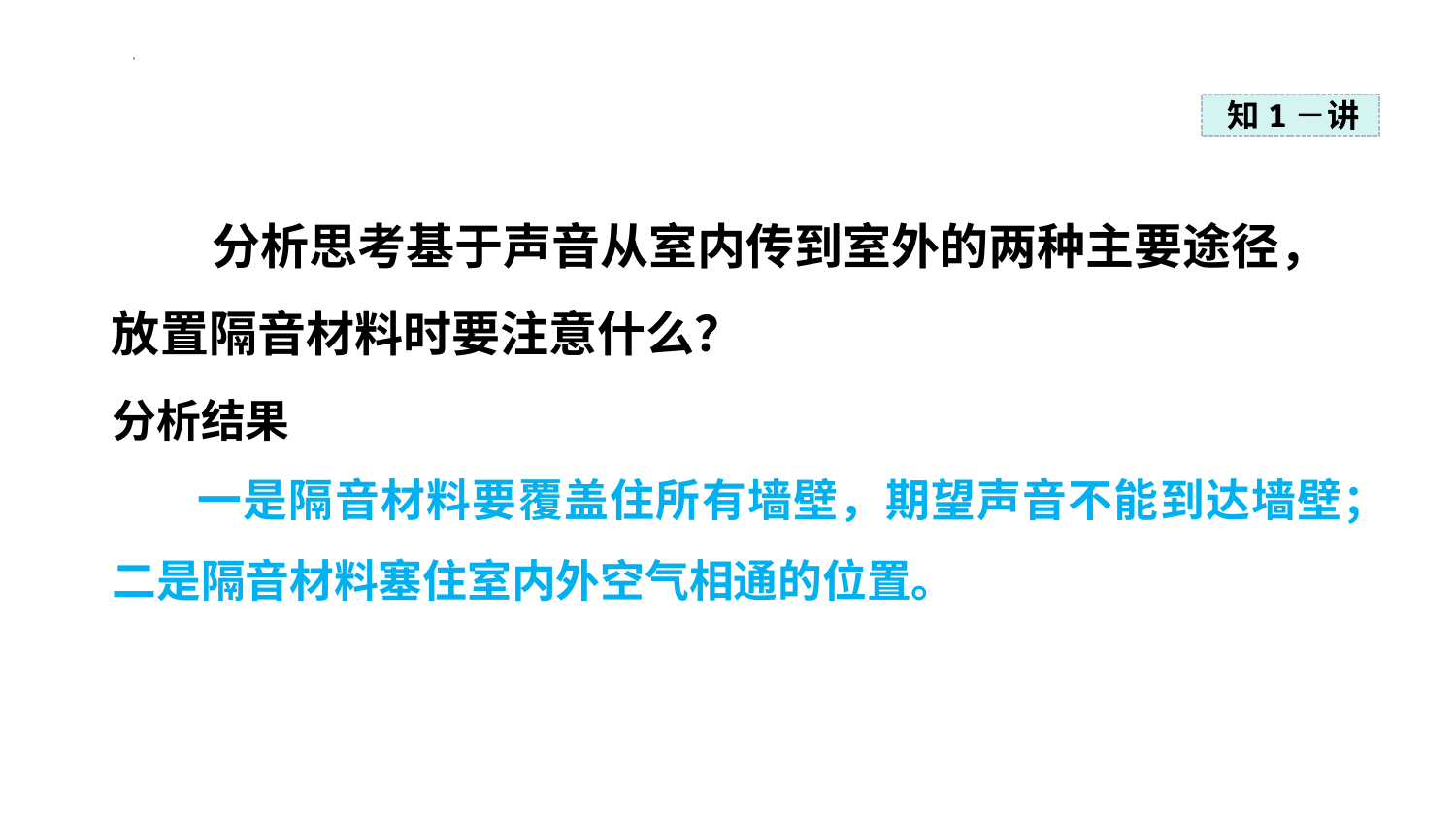

知1－讲

分析思考基于声音从室内传到室外的两种主要途径，放置隔音材料时要注意什么？
分析结果
一是隔音材料要覆盖住所有墙壁，期望声音不能到达墙壁；二是隔音材料塞住室内外空气相通的位置。